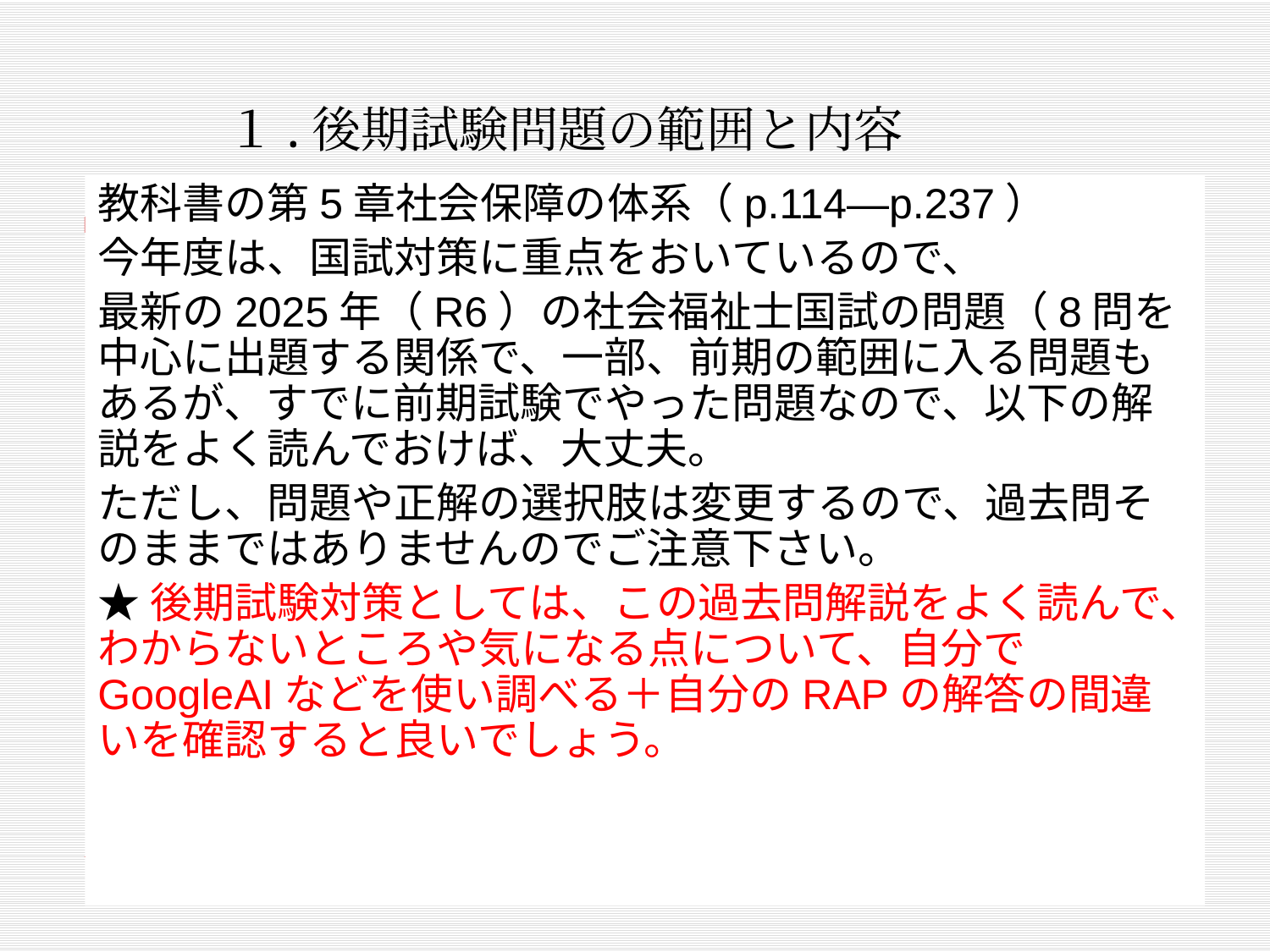

# １.後期試験問題の範囲と内容
教科書の第5章社会保障の体系（p.114―p.237）
今年度は、国試対策に重点をおいているので、
最新の2025年（R6）の社会福祉士国試の問題（8問を中心に出題する関係で、一部、前期の範囲に入る問題もあるが、すでに前期試験でやった問題なので、以下の解説をよく読んでおけば、大丈夫。
ただし、問題や正解の選択肢は変更するので、過去問そのままではありませんのでご注意下さい。
★後期試験対策としては、この過去問解説をよく読んで、わからないところや気になる点について、自分でGoogleAIなどを使い調べる＋自分のRAPの解答の間違いを確認すると良いでしょう。